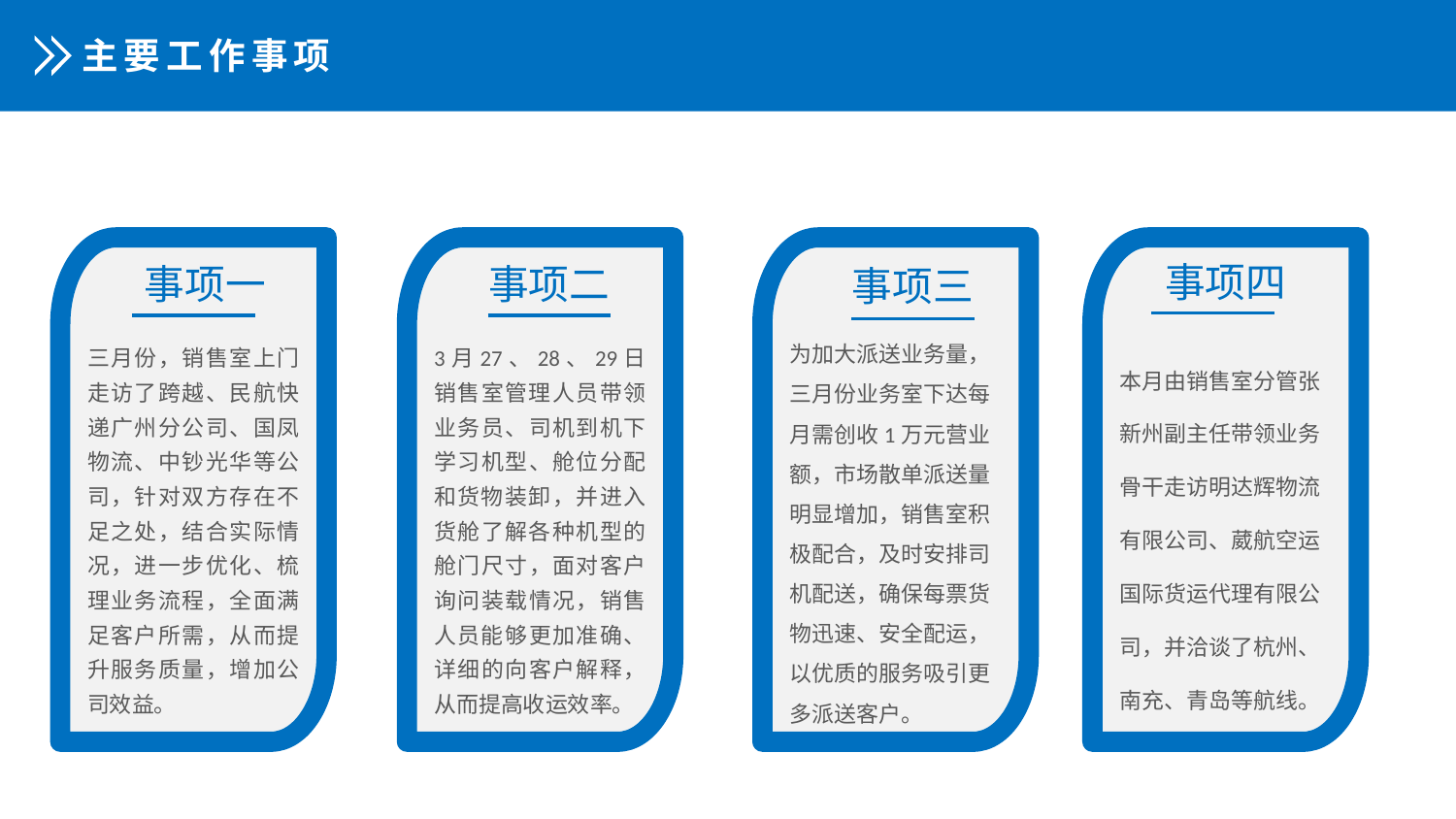

主要工作事项

三月份，销售室上门走访了跨越、民航快递广州分公司、国凤物流、中钞光华等公司，针对双方存在不足之处，结合实际情况，进一步优化、梳理业务流程，全面满足客户所需，从而提升服务质量，增加公司效益。
3月27、28、29日销售室管理人员带领业务员、司机到机下学习机型、舱位分配和货物装卸，并进入货舱了解各种机型的舱门尺寸，面对客户询问装载情况，销售人员能够更加准确、详细的向客户解释，从而提高收运效率。
为加大派送业务量，三月份业务室下达每月需创收1万元营业额，市场散单派送量明显增加，销售室积极配合，及时安排司机配送，确保每票货物迅速、安全配运，以优质的服务吸引更多派送客户。
本月由销售室分管张新州副主任带领业务骨干走访明达辉物流有限公司、葳航空运国际货运代理有限公司，并洽谈了杭州、南充、青岛等航线。
事项四
事项一
事项二
事项三